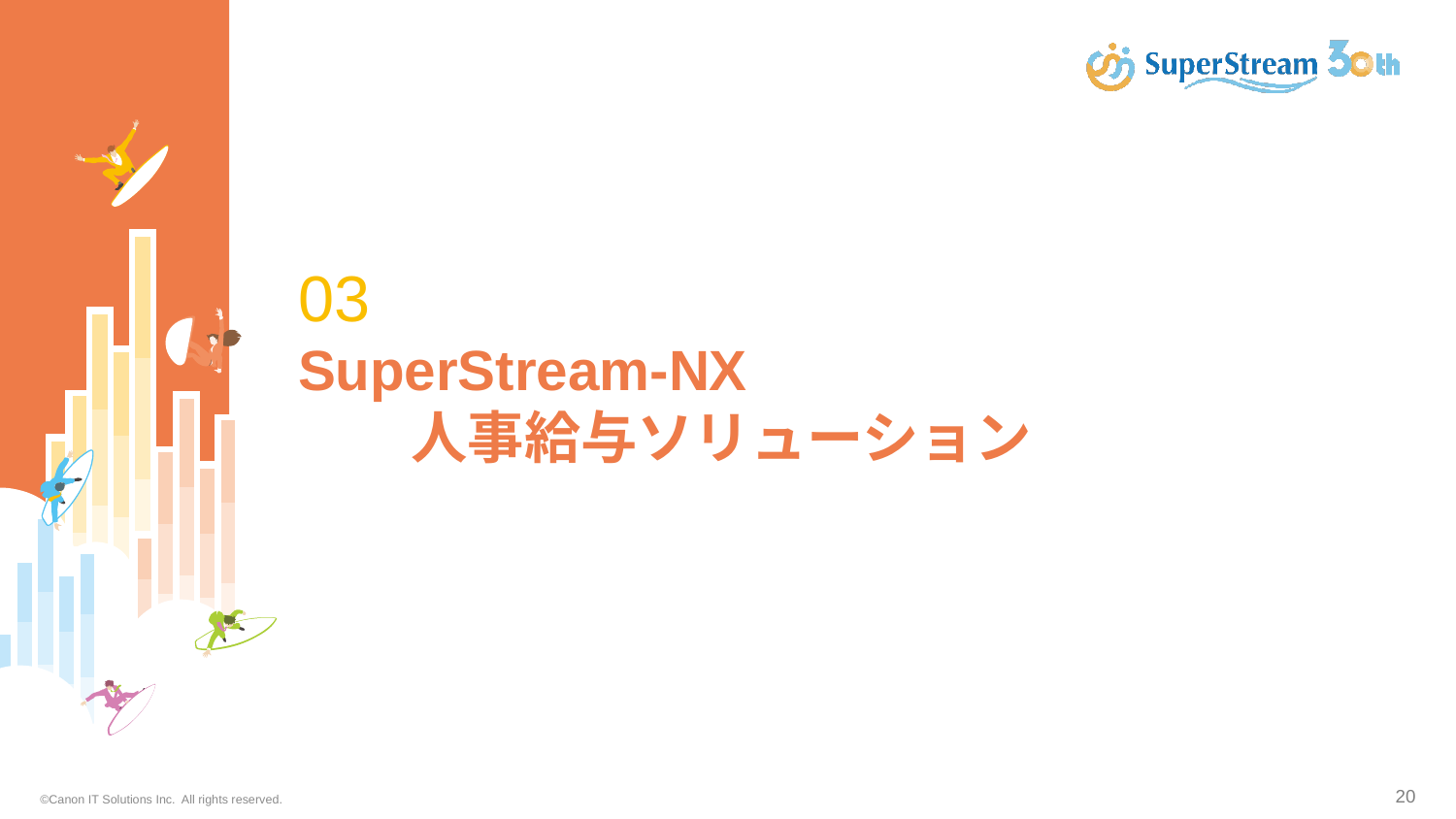

# 03 SuperStream-NX 　　人事給与ソリューション
©Canon IT Solutions Inc.  All rights reserved.
20